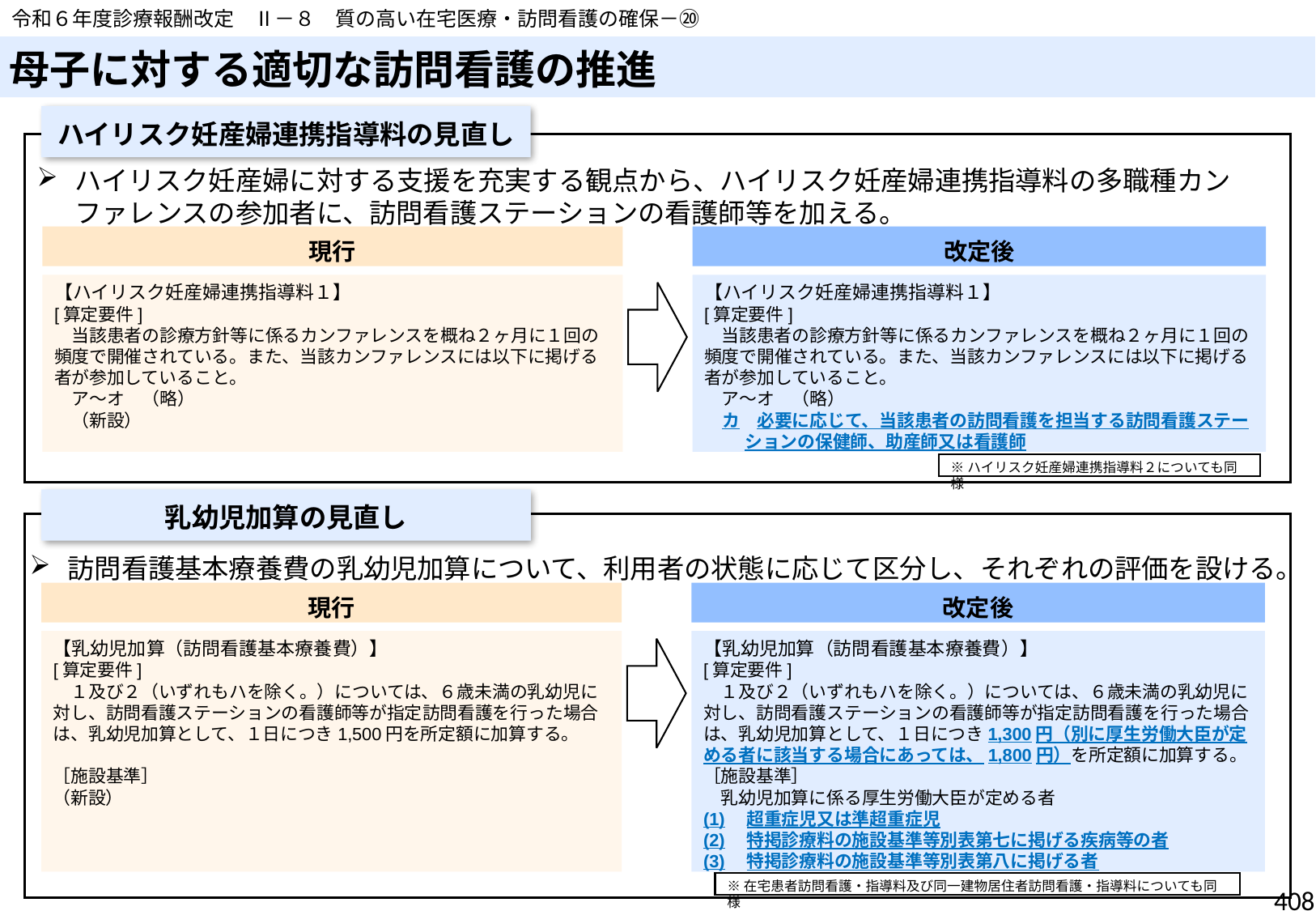

令和６年度診療報酬改定　Ⅱ－８　質の高い在宅医療・訪問看護の確保－⑳
# 母子に対する適切な訪問看護の推進
ハイリスク妊産婦連携指導料の見直し

ハイリスク妊産婦に対する支援を充実する観点から、ハイリスク妊産婦連携指導料の多職種カンファレンスの参加者に、訪問看護ステーションの看護師等を加える。
現行
改定後
【ハイリスク妊産婦連携指導料１】
[算定要件]
　当該患者の診療方針等に係るカンファレンスを概ね２ヶ月に１回の頻度で開催されている。また、当該カンファレンスには以下に掲げる者が参加していること。
　ア～オ　（略）
　（新設）
【ハイリスク妊産婦連携指導料１】
[算定要件]
　当該患者の診療方針等に係るカンファレンスを概ね２ヶ月に１回の頻度で開催されている。また、当該カンファレンスには以下に掲げる者が参加していること。
　ア～オ　（略）
　カ　必要に応じて、当該患者の訪問看護を担当する訪問看護ステーションの保健師、助産師又は看護師

※ハイリスク妊産婦連携指導料２についても同様
乳幼児加算の見直し

訪問看護基本療養費の乳幼児加算について、利用者の状態に応じて区分し、それぞれの評価を設ける。

現行
改定後
【乳幼児加算（訪問看護基本療養費）】
[算定要件]
　１及び２（いずれもハを除く。）については、６歳未満の乳幼児に対し、訪問看護ステーションの看護師等が指定訪問看護を行った場合は、乳幼児加算として、１日につき1,500円を所定額に加算する。

［施設基準］
（新設）
【乳幼児加算（訪問看護基本療養費）】
[算定要件]
　１及び２（いずれもハを除く。）については、６歳未満の乳幼児に対し、訪問看護ステーションの看護師等が指定訪問看護を行った場合は、乳幼児加算として、１日につき1,300円（別に厚生労働大臣が定める者に該当する場合にあっては、1,800円）を所定額に加算する。
［施設基準］
　乳幼児加算に係る厚生労働大臣が定める者
(1)　超重症児又は準超重症児
(2)　特掲診療料の施設基準等別表第七に掲げる疾病等の者
(3)　特掲診療料の施設基準等別表第八に掲げる者

※在宅患者訪問看護・指導料及び同一建物居住者訪問看護・指導料についても同様
408